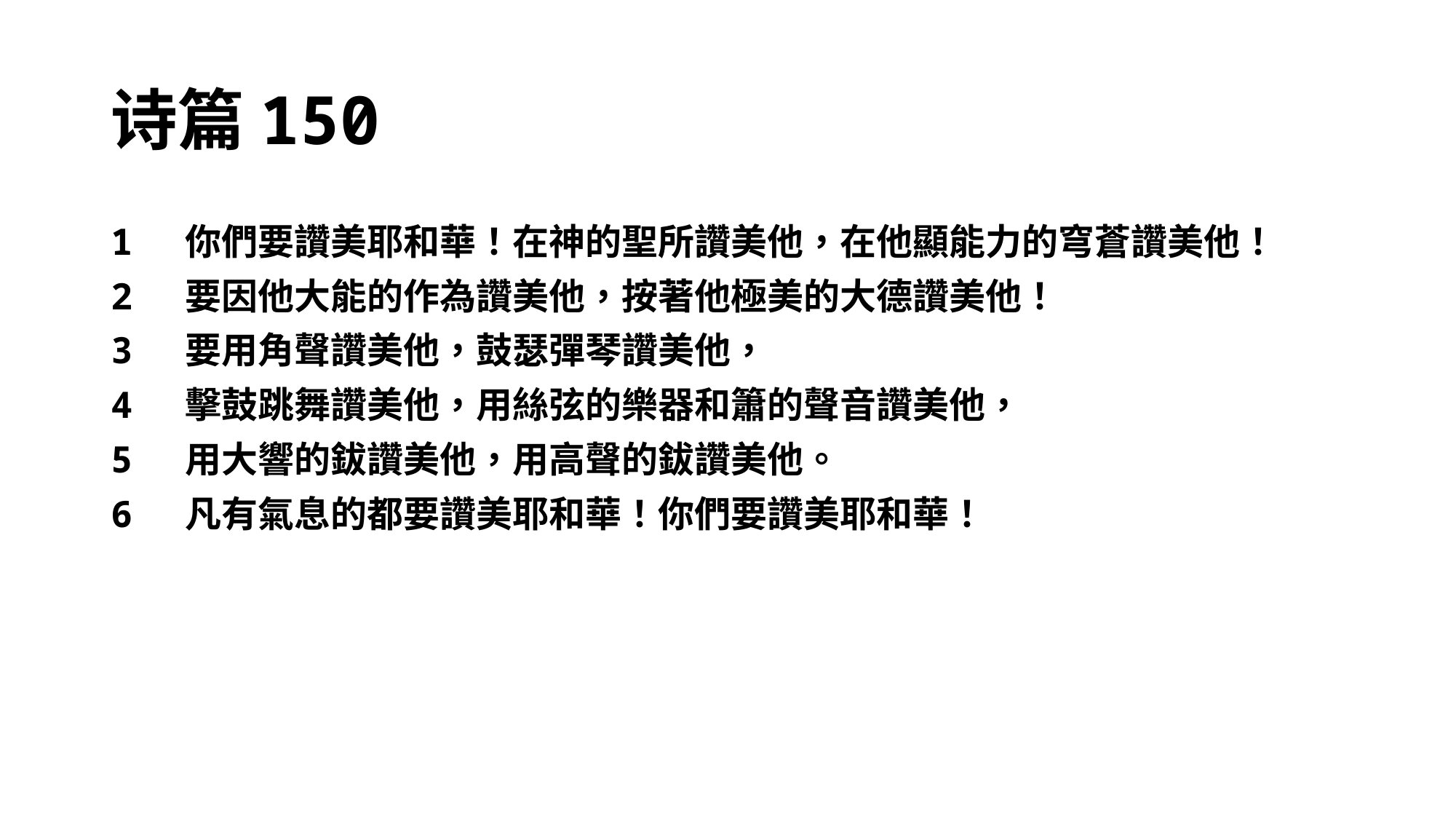

# 诗篇150
​1  你們要讚美耶和華！在神的聖所讚美他，在他顯能力的穹蒼讚美他！
2  要因他大能的作為讚美他，按著他極美的大德讚美他！
3  要用角聲讚美他，鼓瑟彈琴讚美他，
4  擊鼓跳舞讚美他，用絲弦的樂器和簫的聲音讚美他，
5  用大響的鈸讚美他，用高聲的鈸讚美他。
6  凡有氣息的都要讚美耶和華！你們要讚美耶和華！